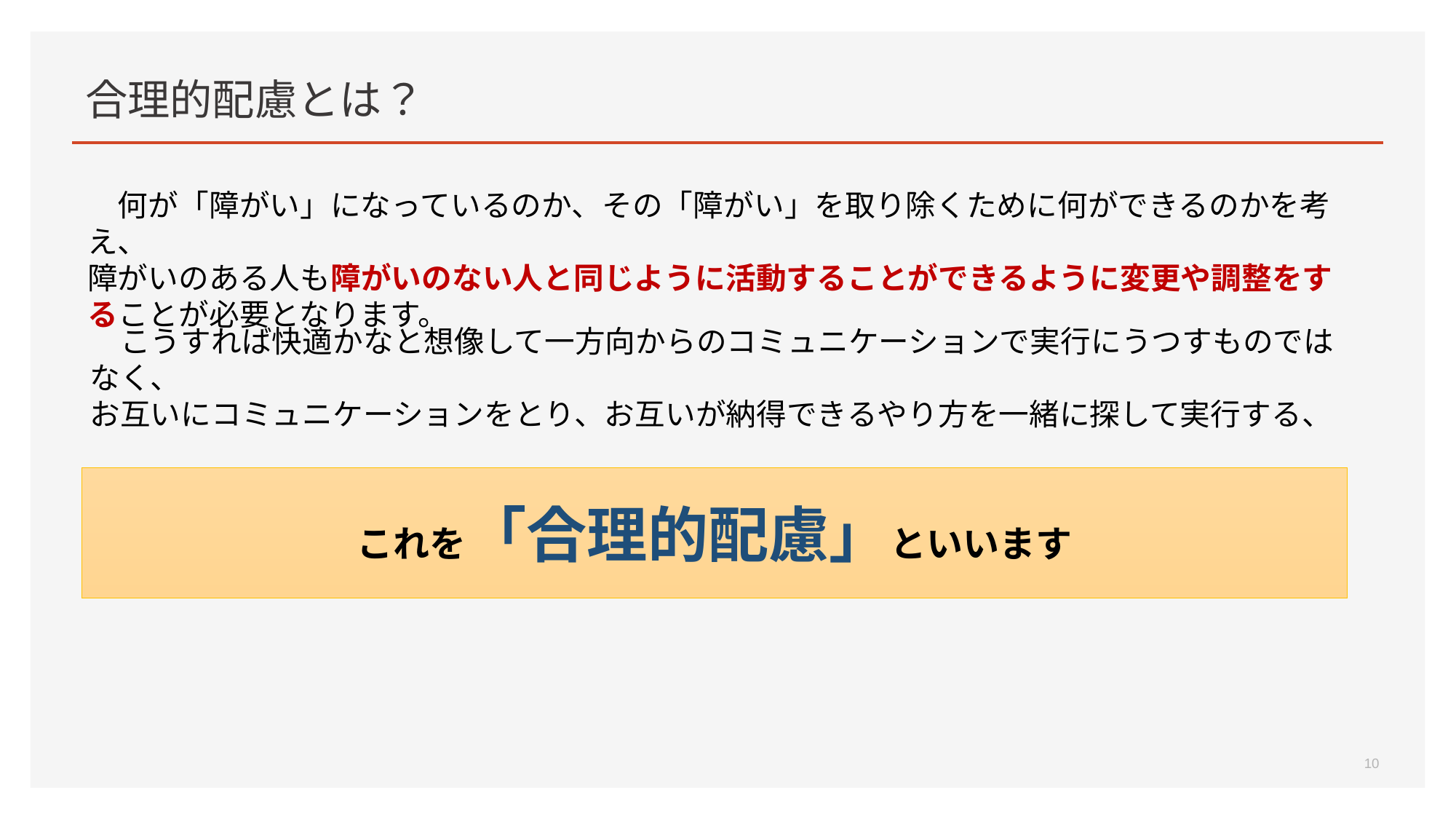

# 合理的配慮とは？
　何が「障がい」になっているのか、その「障がい」を取り除くために何ができるのかを考え、
障がいのある人も障がいのない人と同じように活動することができるように変更や調整をすることが必要となります。
　こうすれば快適かなと想像して一方向からのコミュニケーションで実行にうつすものではなく、
お互いにコミュニケーションをとり、お互いが納得できるやり方を一緒に探して実行する、
これを「合理的配慮」といいます
10